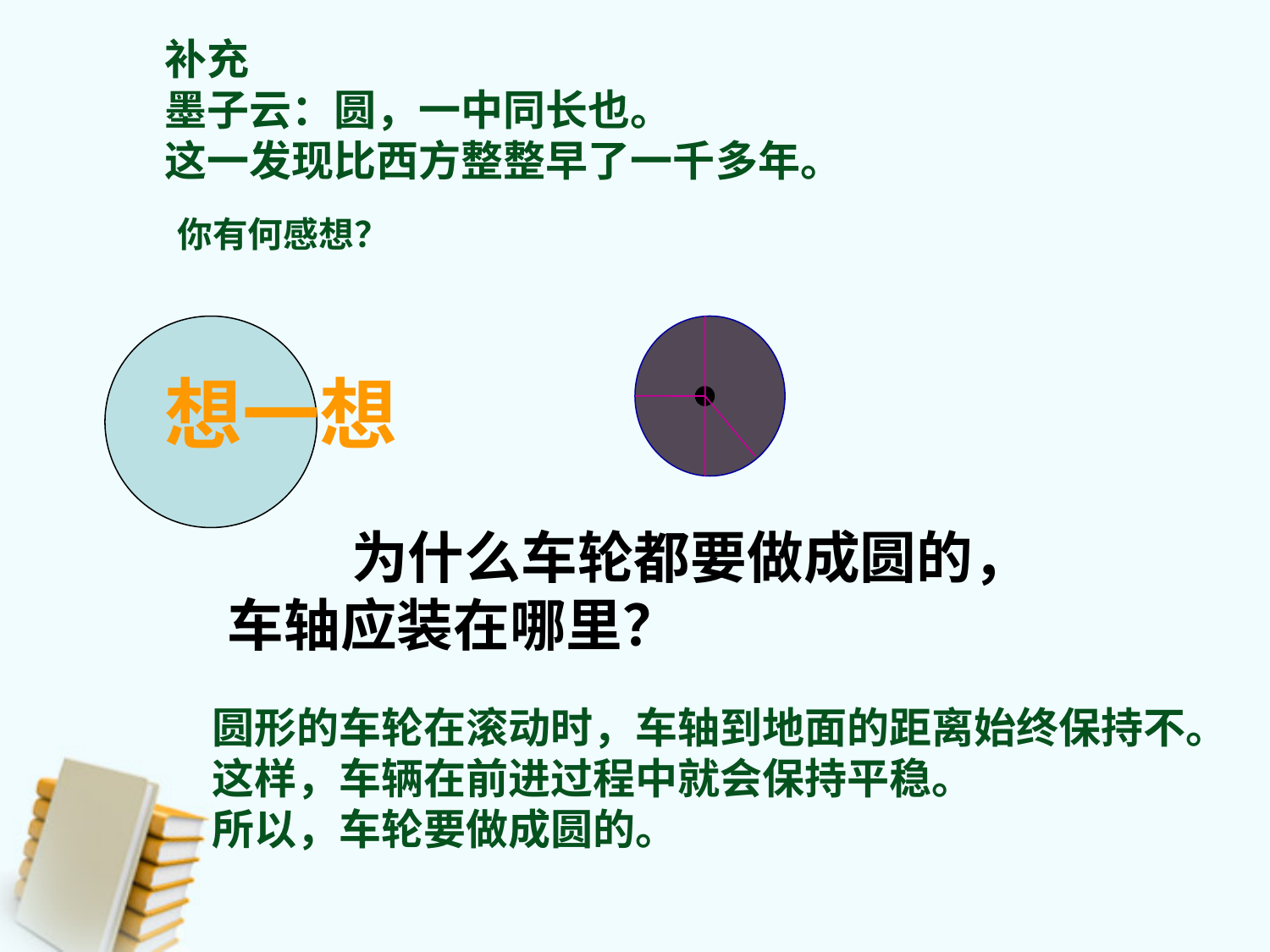

补充
墨子云：圆，一中同长也。
这一发现比西方整整早了一千多年。
你有何感想？

想一想

          为什么车轮都要做成圆的，车轴应装在哪里？
圆形的车轮在滚动时，车轴到地面的距离始终保持不。这样，车辆在前进过程中就会保持平稳。
所以，车轮要做成圆的。